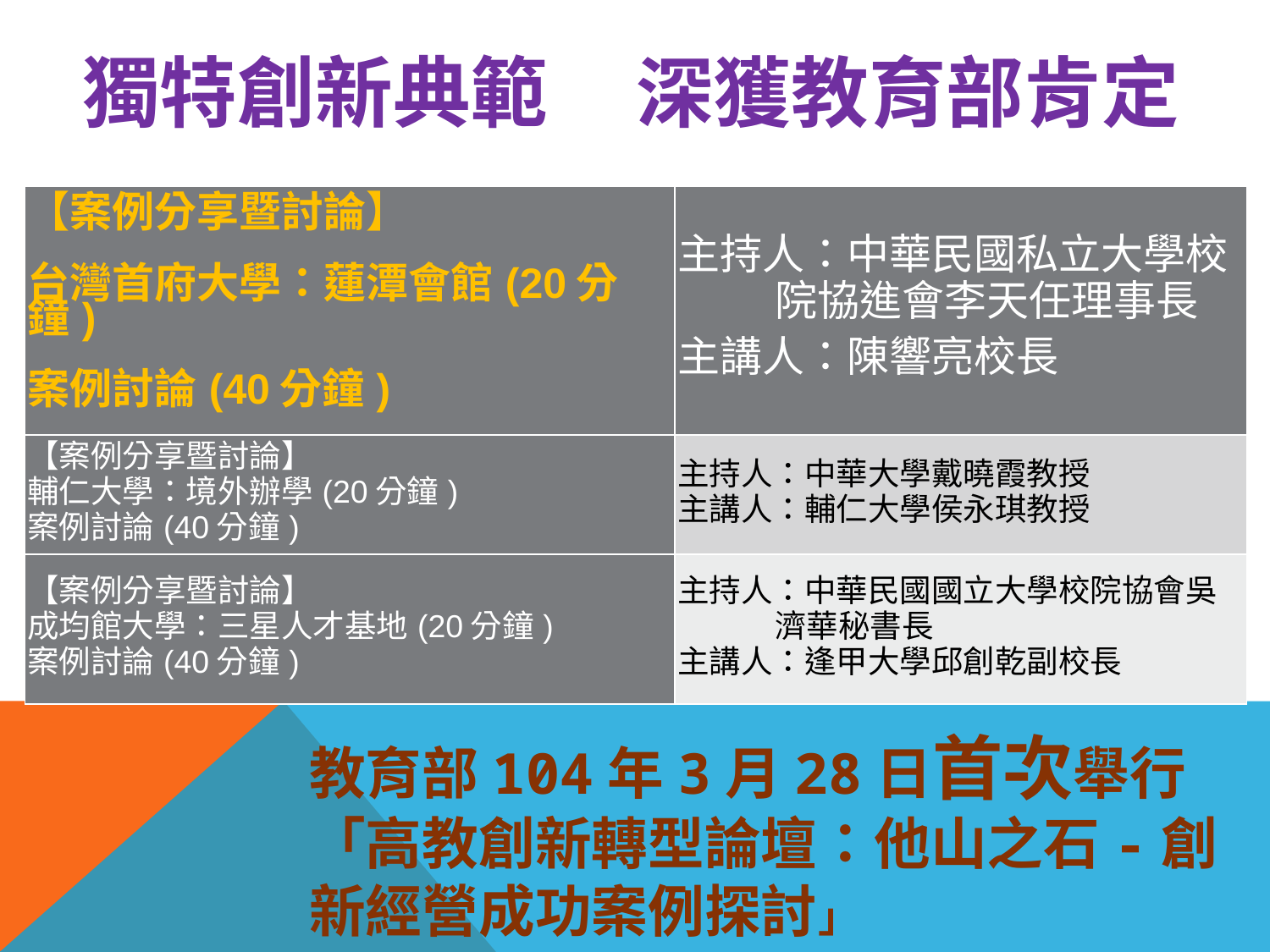

# 獨特創新典範     深獲教育部肯定
| 【案例分享暨討論】 台灣首府大學：蓮潭會館(20分鐘) 案例討論(40分鐘) | 主持人：中華民國私立大學校院協進會李天任理事長 主講人：陳響亮校長 |
| --- | --- |
| 【案例分享暨討論】 輔仁大學：境外辦學(20分鐘) 案例討論(40分鐘) | 主持人：中華大學戴曉霞教授 主講人：輔仁大學侯永琪教授 |
| 【案例分享暨討論】 成均館大學：三星人才基地(20分鐘) 案例討論(40分鐘) | 主持人：中華民國國立大學校院協會吳濟華秘書長 主講人：逢甲大學邱創乾副校長 |
教育部104年3月28日首次舉行「高教創新轉型論壇：他山之石-創新經營成功案例探討」